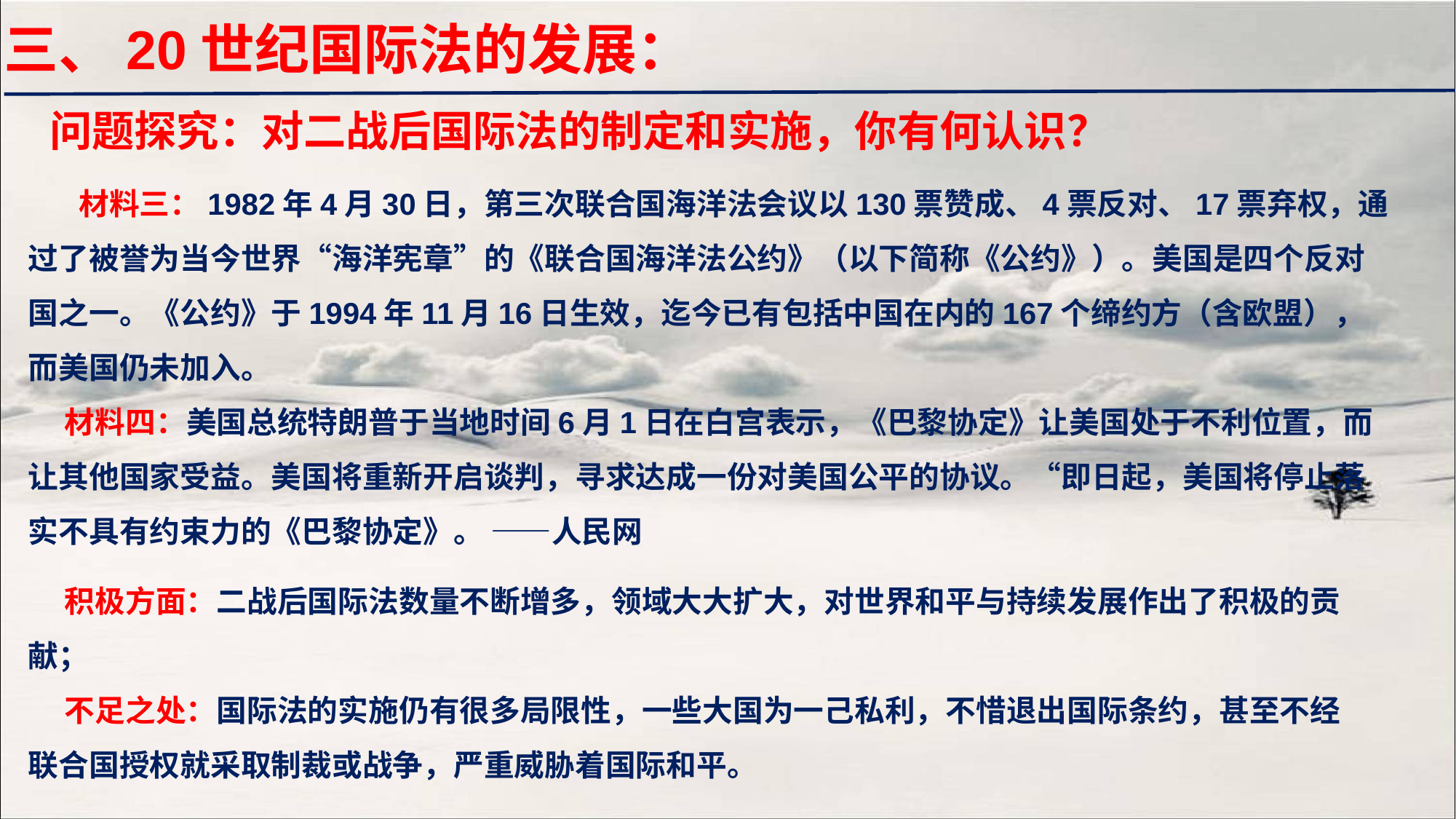

三、20世纪国际法的发展：
问题探究：对二战后国际法的制定和实施，你有何认识？
 材料三：1982年4月30日，第三次联合国海洋法会议以130票赞成、4票反对、17票弃权，通过了被誉为当今世界“海洋宪章”的《联合国海洋法公约》（以下简称《公约》）。美国是四个反对国之一。《公约》于1994年11月16日生效，迄今已有包括中国在内的167个缔约方（含欧盟），而美国仍未加入。
材料四：美国总统特朗普于当地时间6月1日在白宫表示，《巴黎协定》让美国处于不利位置，而让其他国家受益。美国将重新开启谈判，寻求达成一份对美国公平的协议。“即日起，美国将停止落实不具有约束力的《巴黎协定》。 ——人民网

积极方面：二战后国际法数量不断增多，领域大大扩大，对世界和平与持续发展作出了积极的贡献；
不足之处：国际法的实施仍有很多局限性，一些大国为一己私利，不惜退出国际条约，甚至不经联合国授权就采取制裁或战争，严重威胁着国际和平。